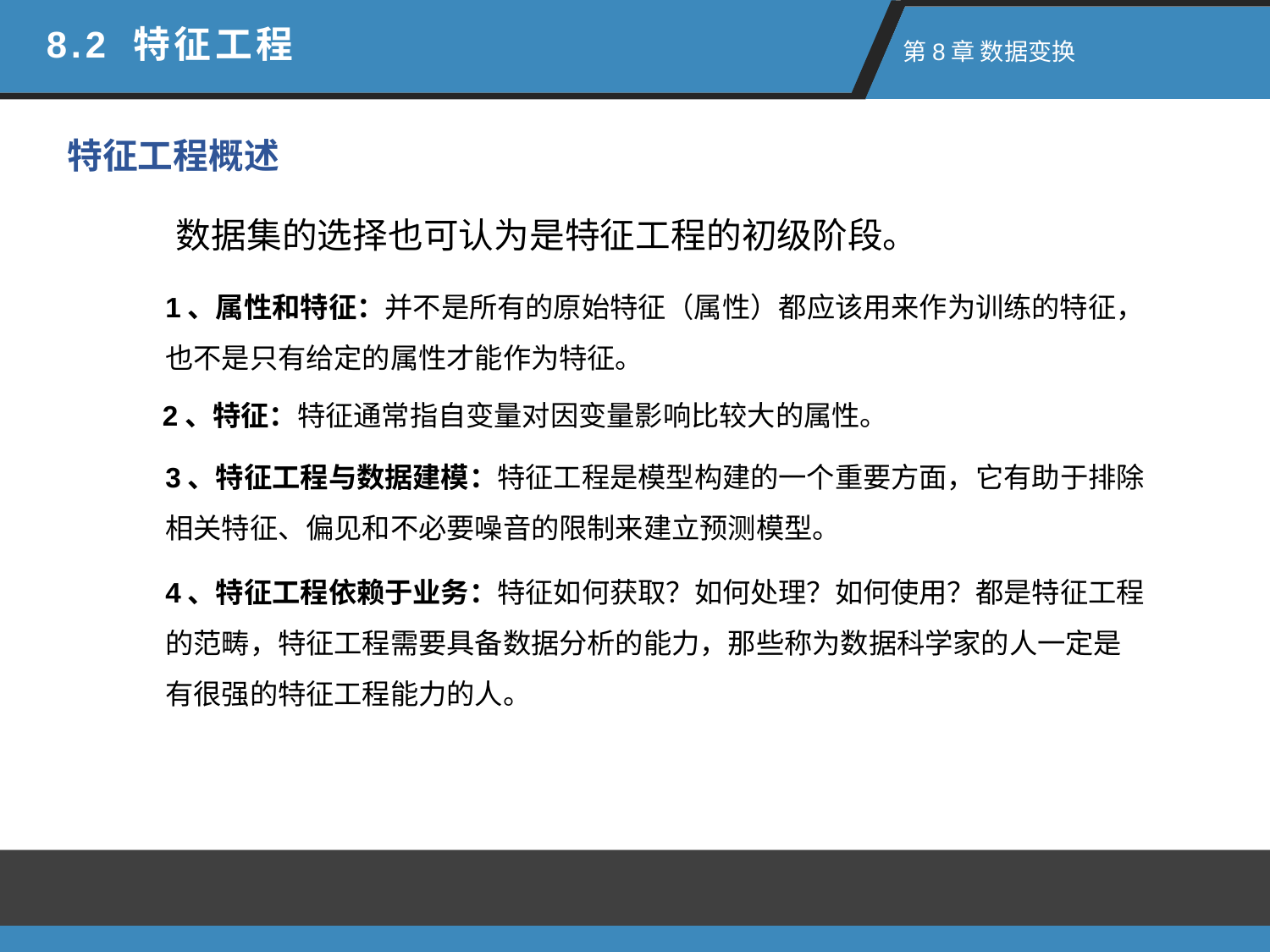

8.2 特征工程
  第8章 数据变换
特征工程概述
数据集的选择也可认为是特征工程的初级阶段。
1、属性和特征：并不是所有的原始特征（属性）都应该用来作为训练的特征，也不是只有给定的属性才能作为特征。
2、特征：特征通常指自变量对因变量影响比较大的属性。
3、特征工程与数据建模：特征工程是模型构建的一个重要方面，它有助于排除相关特征、偏见和不必要噪音的限制来建立预测模型。
4、特征工程依赖于业务：特征如何获取？如何处理？如何使用？都是特征工程的范畴，特征工程需要具备数据分析的能力，那些称为数据科学家的人一定是有很强的特征工程能力的人。